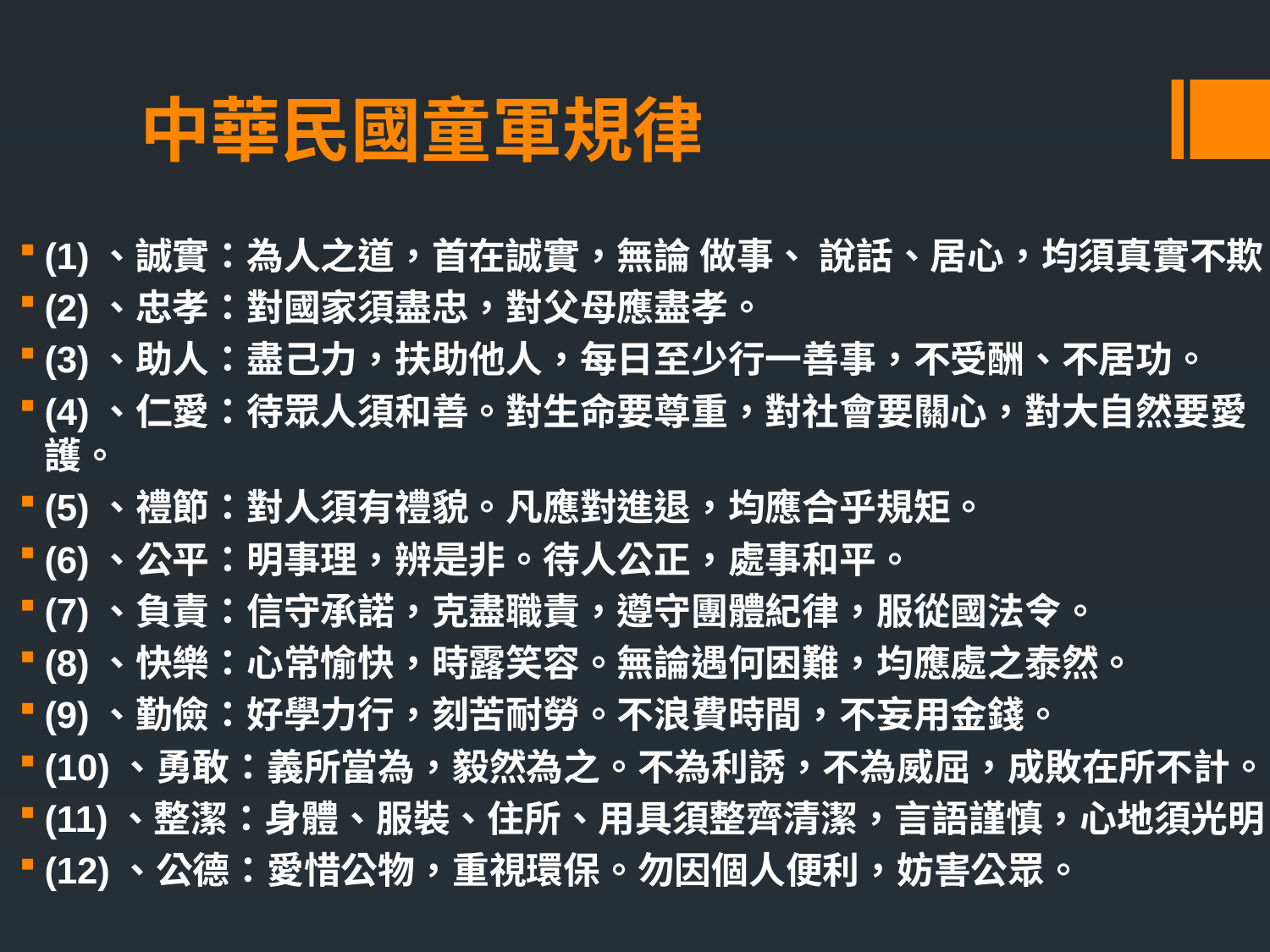

# 中華民國童軍規律
(1)、誠實：為人之道，首在誠實，無論 做事、 說話、居心，均須真實不欺。
(2)、忠孝：對國家須盡忠，對父母應盡孝。
(3)、助人：盡己力，扶助他人，每日至少行一善事，不受酬、不居功。
(4)、仁愛：待眾人須和善。對生命要尊重，對社會要關心，對大自然要愛護。
(5)、禮節：對人須有禮貌。凡應對進退，均應合乎規矩。
(6)、公平：明事理，辨是非。待人公正，處事和平。
(7)、負責：信守承諾，克盡職責，遵守團體紀律，服從國法令。
(8)、快樂：心常愉快，時露笑容。無論遇何困難，均應處之泰然。
(9)、勤儉：好學力行，刻苦耐勞。不浪費時間，不妄用金錢。
(10)、勇敢：義所當為，毅然為之。不為利誘，不為威屈，成敗在所不計。
(11)、整潔：身體、服裝、住所、用具須整齊清潔，言語謹慎，心地須光明。
(12)、公德：愛惜公物，重視環保。勿因個人便利，妨害公眾。